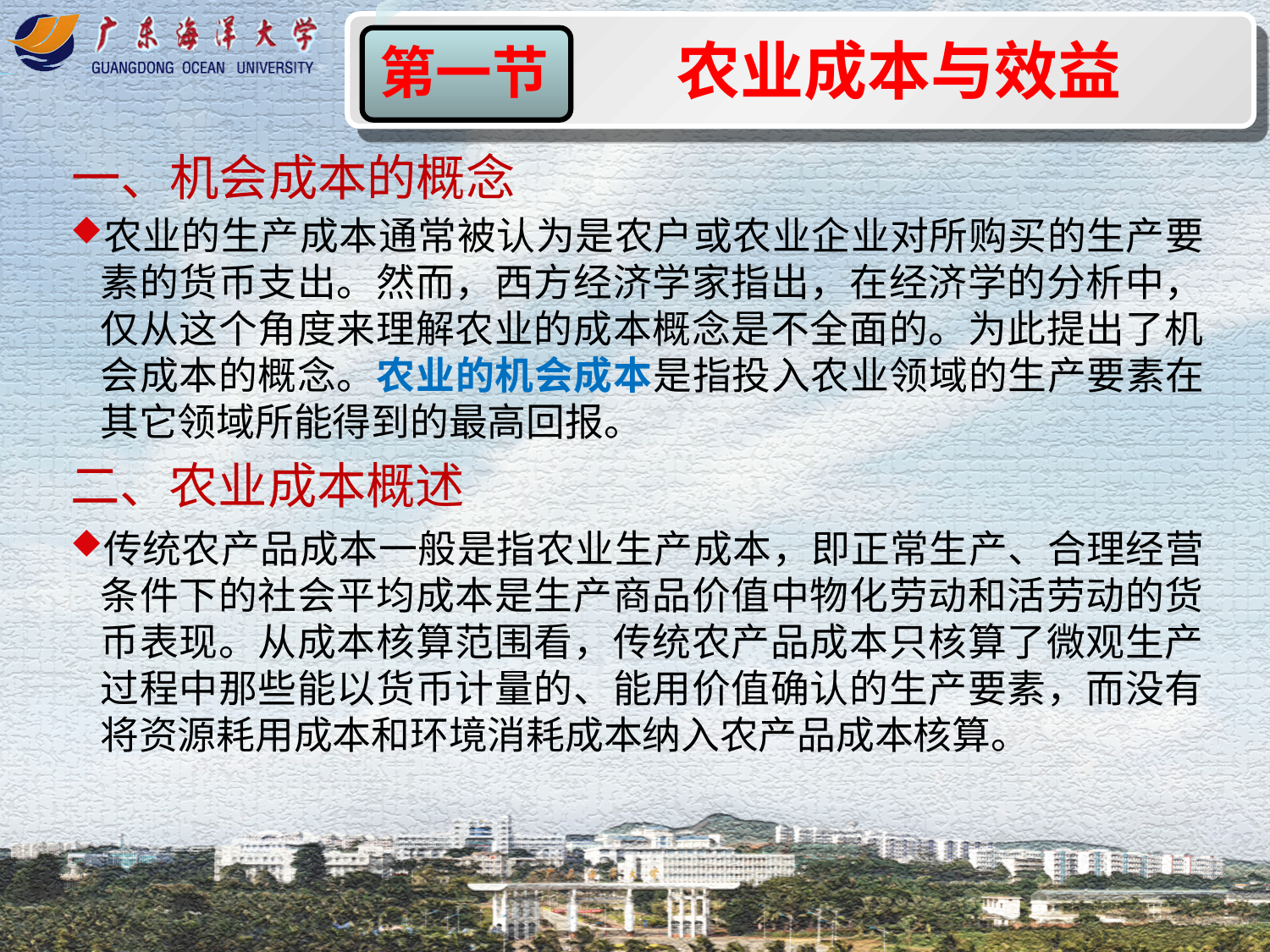

农业成本与效益

第一节
一、机会成本的概念
农业的生产成本通常被认为是农户或农业企业对所购买的生产要素的货币支出。然而，西方经济学家指出，在经济学的分析中，仅从这个角度来理解农业的成本概念是不全面的。为此提出了机会成本的概念。农业的机会成本是指投入农业领域的生产要素在其它领域所能得到的最高回报。
二、农业成本概述
传统农产品成本一般是指农业生产成本，即正常生产、合理经营条件下的社会平均成本是生产商品价值中物化劳动和活劳动的货币表现。从成本核算范围看，传统农产品成本只核算了微观生产过程中那些能以货币计量的、能用价值确认的生产要素，而没有将资源耗用成本和环境消耗成本纳入农产品成本核算。